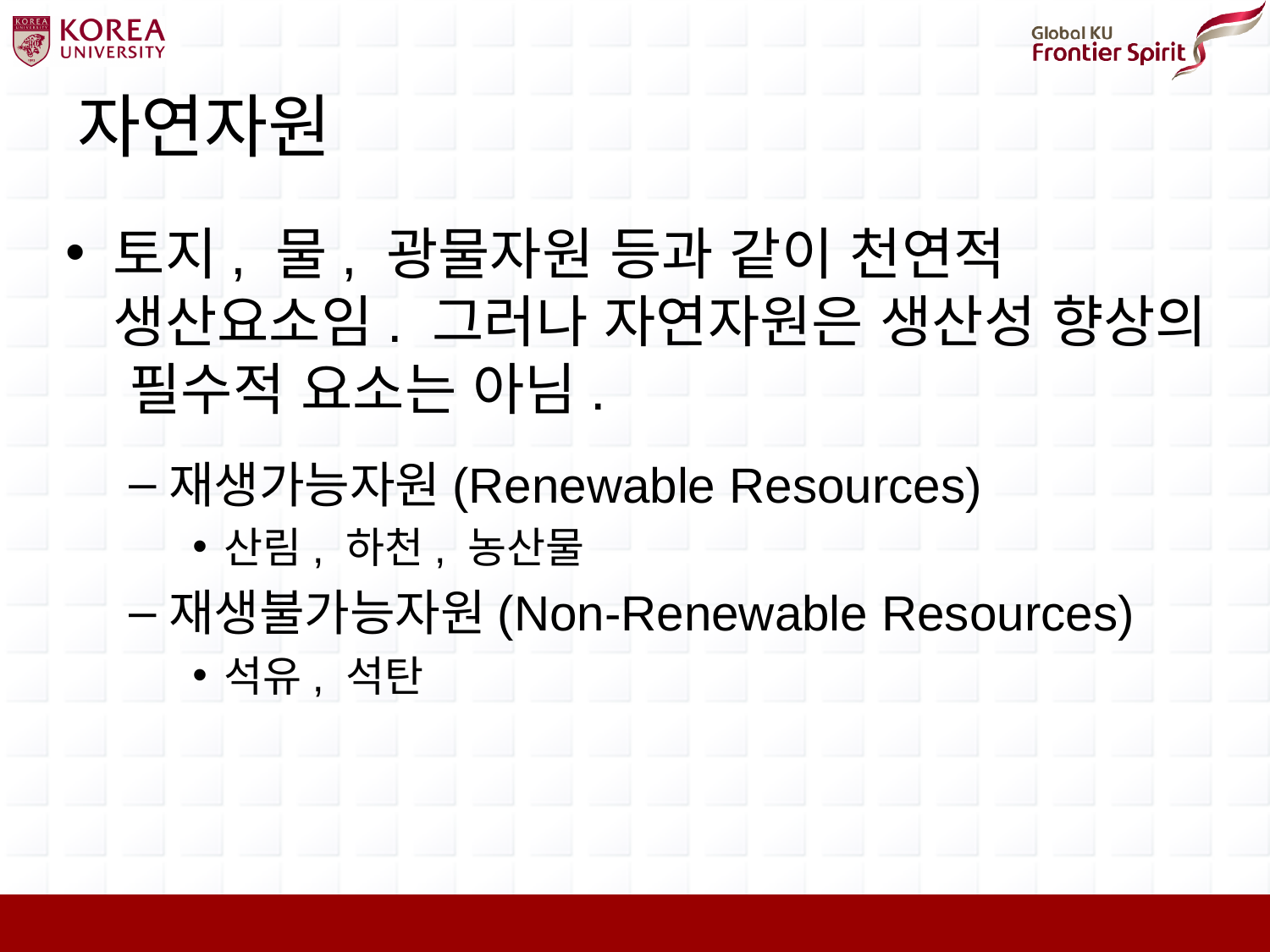

# 자연자원
토지, 물, 광물자원 등과 같이 천연적 생산요소임. 그러나 자연자원은 생산성 향상의  필수적 요소는 아님.
재생가능자원(Renewable Resources)
산림, 하천, 농산물
재생불가능자원(Non-Renewable Resources)
석유, 석탄